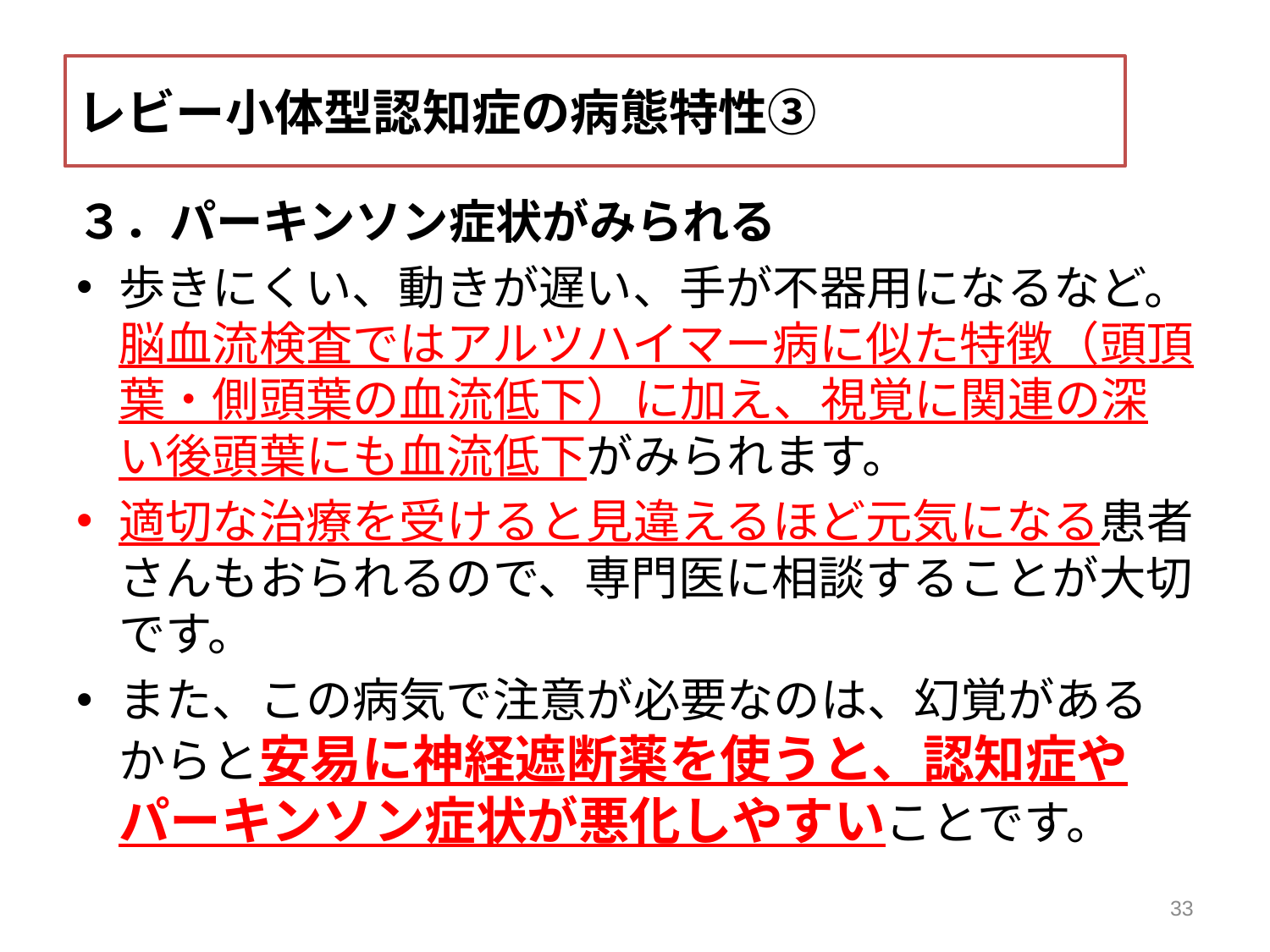

レビー小体型認知症の病態特性③
３．パーキンソン症状がみられる
歩きにくい、動きが遅い、手が不器用になるなど。
脳血流検査ではアルツハイマー病に似た特徴（頭頂葉・側頭葉の血流低下）に加え、視覚に関連の深い後頭葉にも血流低下がみられます。
適切な治療を受けると見違えるほど元気になる患者さんもおられるので、専門医に相談することが大切です。
また、この病気で注意が必要なのは、幻覚があるからと安易に神経遮断薬を使うと、認知症やパーキンソン症状が悪化しやすいことです。

33